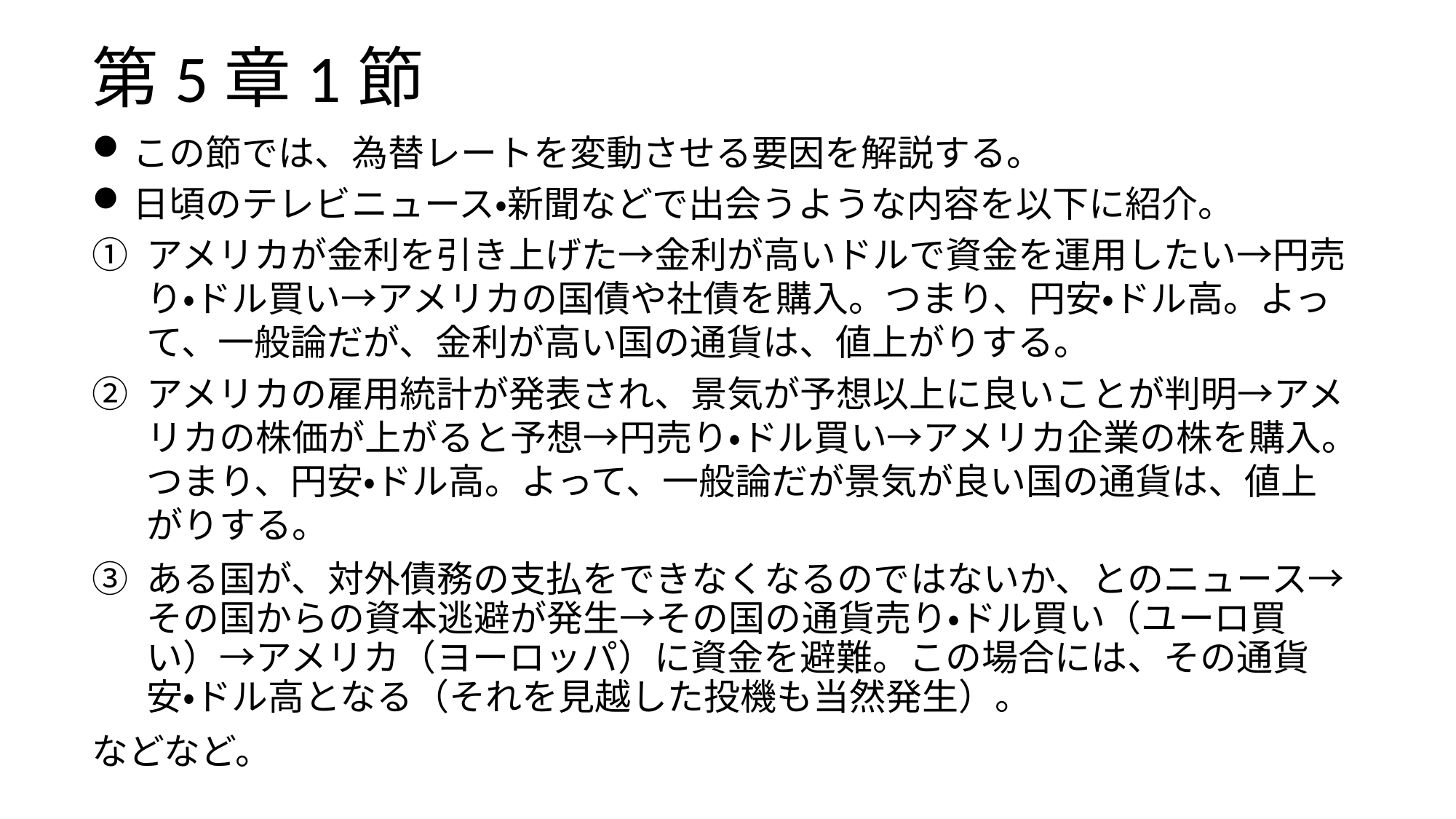

# 第5章1節
この節では、為替レートを変動させる要因を解説する。
日頃のテレビニュース・新聞などで出会うような内容を以下に紹介。
アメリカが金利を引き上げた→金利が高いドルで資金を運用したい→円売り・ドル買い→アメリカの国債や社債を購入。つまり、円安・ドル高。よって、一般論だが、金利が高い国の通貨は、値上がりする。
アメリカの雇用統計が発表され、景気が予想以上に良いことが判明→アメリカの株価が上がると予想→円売り・ドル買い→アメリカ企業の株を購入。つまり、円安・ドル高。よって、一般論だが景気が良い国の通貨は、値上がりする。
ある国が、対外債務の支払をできなくなるのではないか、とのニュース→その国からの資本逃避が発生→その国の通貨売り・ドル買い（ユーロ買い）→アメリカ（ヨーロッパ）に資金を避難。この場合には、その通貨安・ドル高となる（それを見越した投機も当然発生）。
などなど。